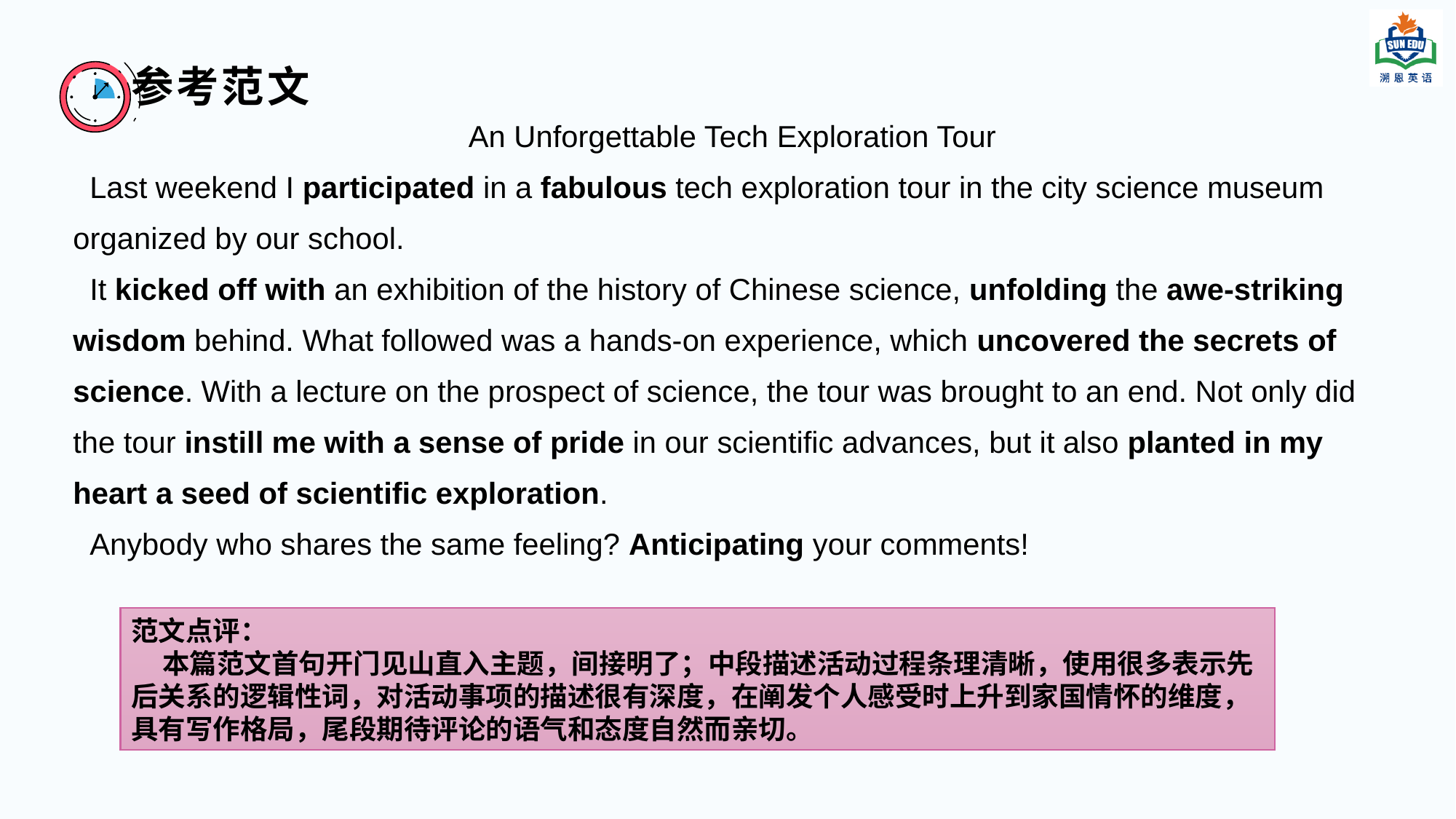

参考范文
An Unforgettable Tech Exploration Tour
  Last weekend I participated in a fabulous tech exploration tour in the city science museum organized by our school.
  It kicked off with an exhibition of the history of Chinese science, unfolding the awe-striking wisdom behind. What followed was a hands-on experience, which uncovered the secrets of science. With a lecture on the prospect of science, the tour was brought to an end. Not only did the tour instill me with a sense of pride in our scientific advances, but it also planted in my heart a seed of scientific exploration.
  Anybody who shares the same feeling? Anticipating your comments!
范文点评：
    本篇范文首句开门见山直入主题，间接明了；中段描述活动过程条理清晰，使用很多表示先后关系的逻辑性词，对活动事项的描述很有深度，在阐发个人感受时上升到家国情怀的维度，具有写作格局，尾段期待评论的语气和态度自然而亲切。